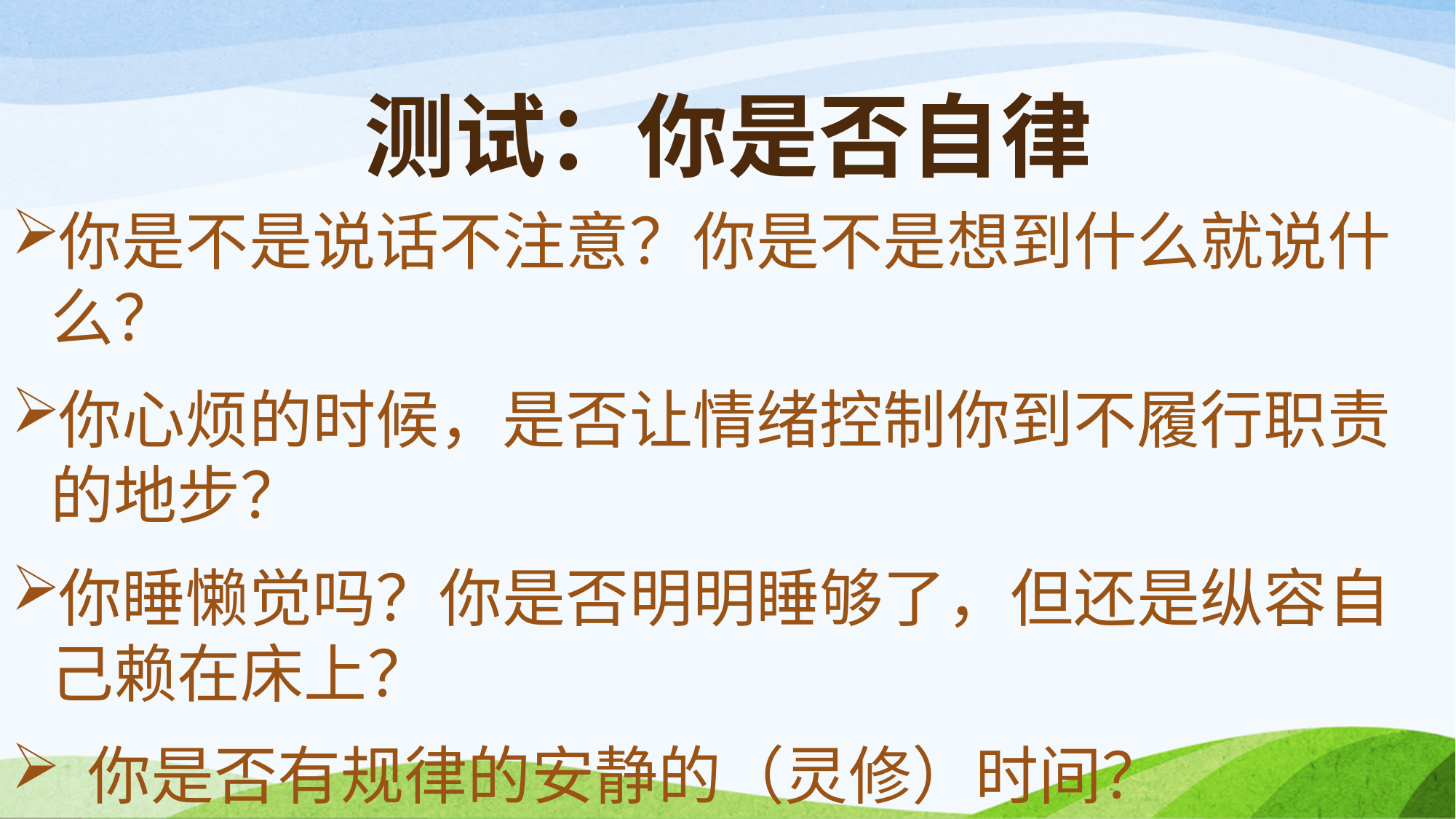

# 测试：你是否自律
你是不是说话不注意？你是不是想到什么就说什么？
你心烦的时候，是否让情绪控制你到不履行职责的地步？
你睡懒觉吗？你是否明明睡够了，但还是纵容自己赖在床上？
 你是否有规律的安静的（灵修）时间？